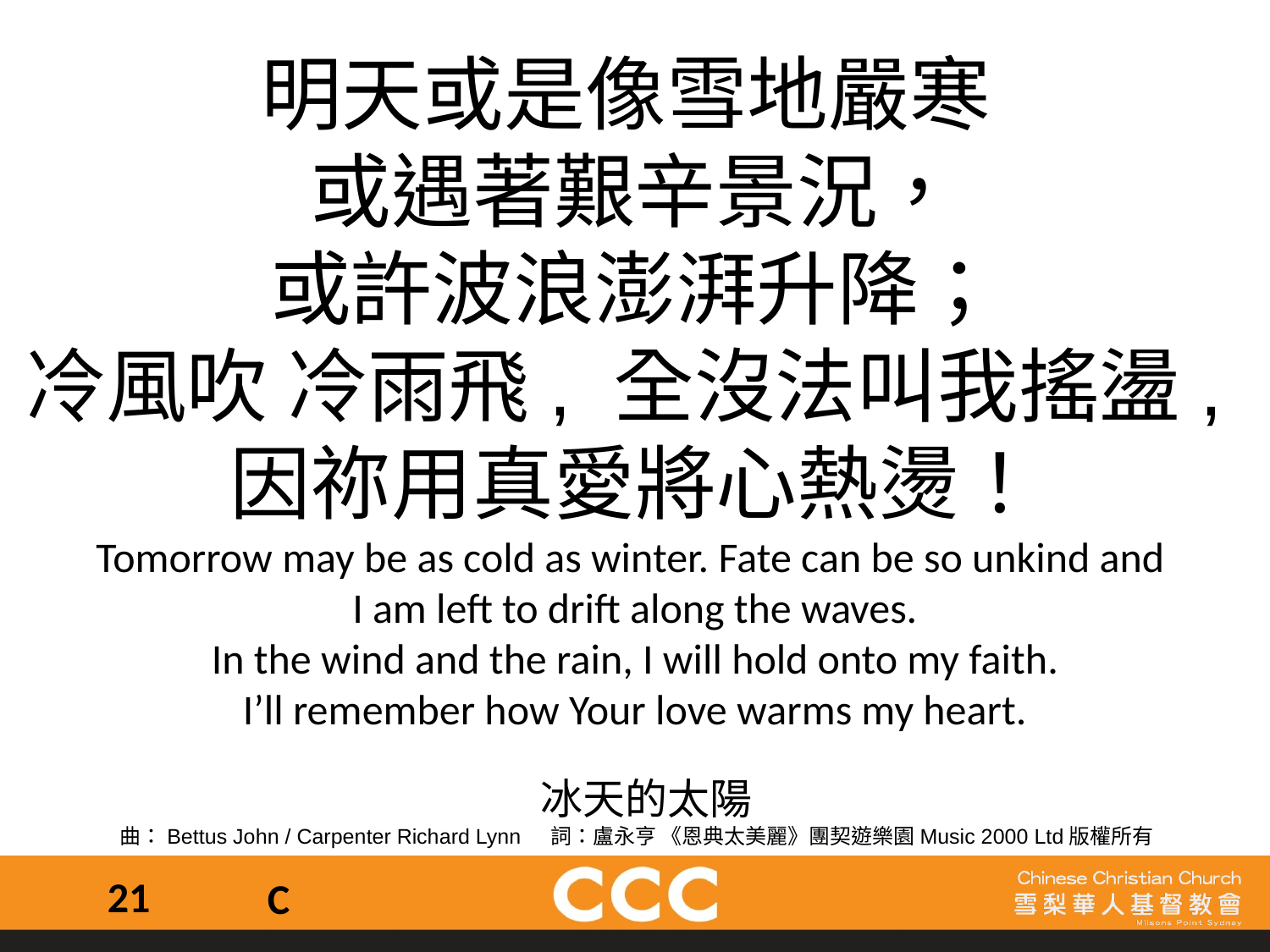

明天或是像雪地嚴寒
或遇著艱辛景況，
或許波浪澎湃升降；
冷風吹 冷雨飛, 全沒法叫我搖盪,
因祢用真愛將心熱燙！
Tomorrow may be as cold as winter. Fate can be so unkind and
I am left to drift along the waves.
In the wind and the rain, I will hold onto my faith.
I’ll remember how Your love warms my heart.
 冰天的太陽
曲：Bettus John / Carpenter Richard Lynn    詞：盧永亨 《恩典太美麗》團契遊樂園Music 2000 Ltd版權所有
21
C